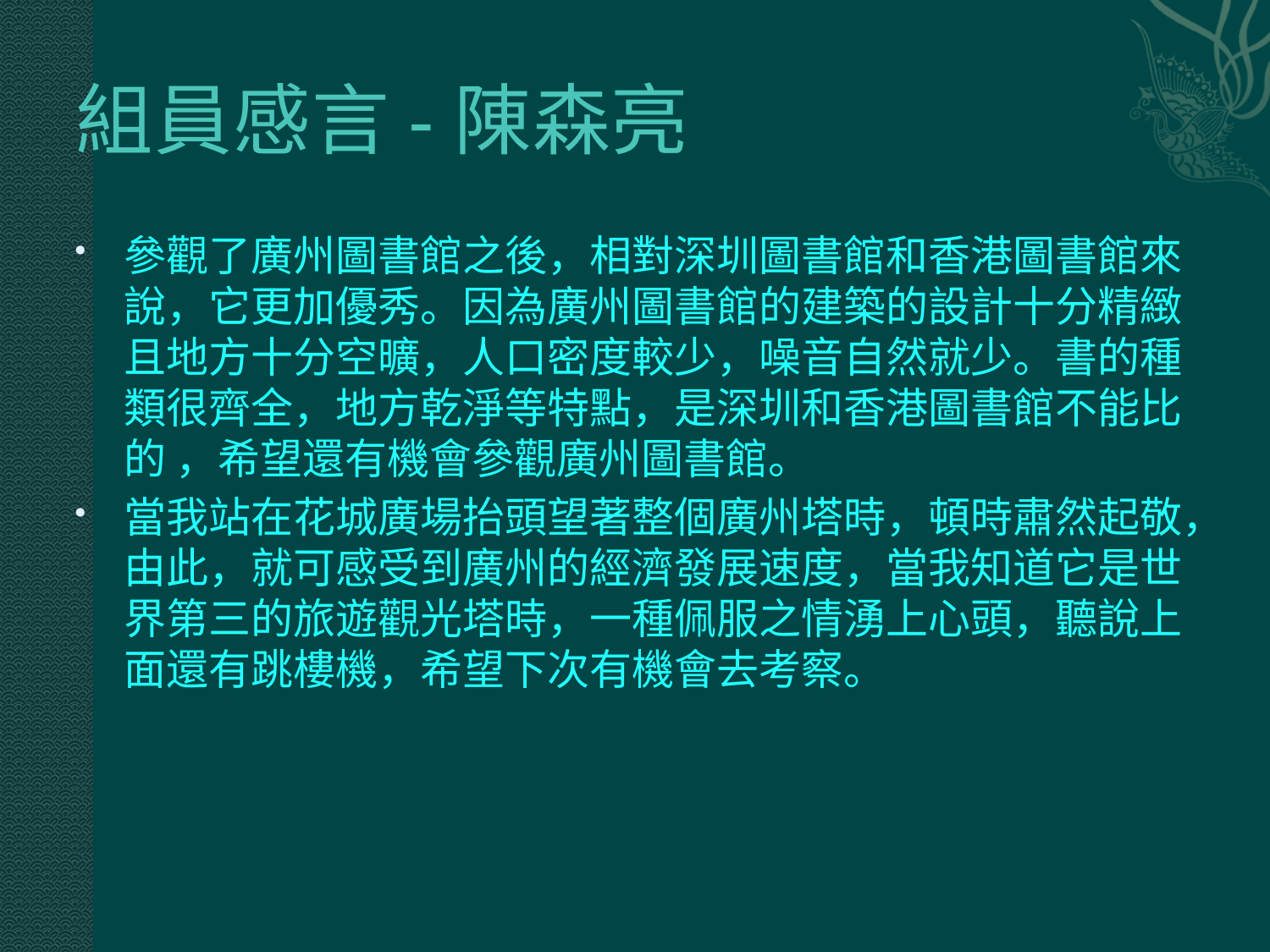

# 組員感言-陳森亮
參觀了廣州圖書館之後，相對深圳圖書館和香港圖書館來說，它更加優秀。因為廣州圖書館的建築的設計十分精緻且地方十分空曠，人口密度較少，噪音自然就少。書的種類很齊全，地方乾淨等特點，是深圳和香港圖書館不能比的 ，希望還有機會參觀廣州圖書館。
當我站在花城廣場抬頭望著整個廣州塔時，頓時肅然起敬，由此，就可感受到廣州的經濟發展速度，當我知道它是世界第三的旅遊觀光塔時，一種佩服之情湧上心頭，聽說上面還有跳樓機，希望下次有機會去考察。